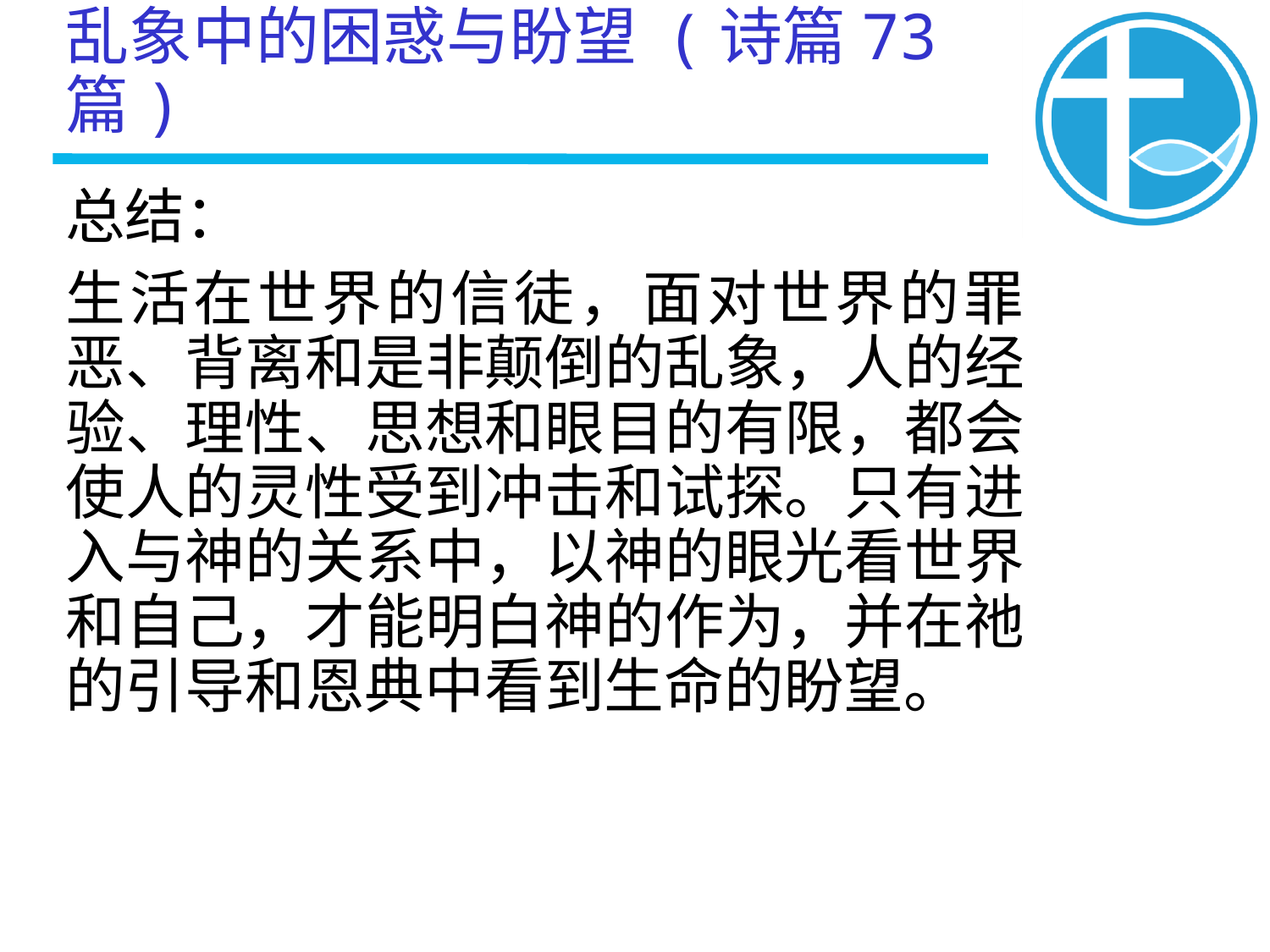

乱象中的困惑与盼望 (诗篇73篇)
总结：
生活在世界的信徒，面对世界的罪恶、背离和是非颠倒的乱象，人的经验、理性、思想和眼目的有限，都会使人的灵性受到冲击和试探。只有进入与神的关系中，以神的眼光看世界和自己，才能明白神的作为，并在祂的引导和恩典中看到生命的盼望。